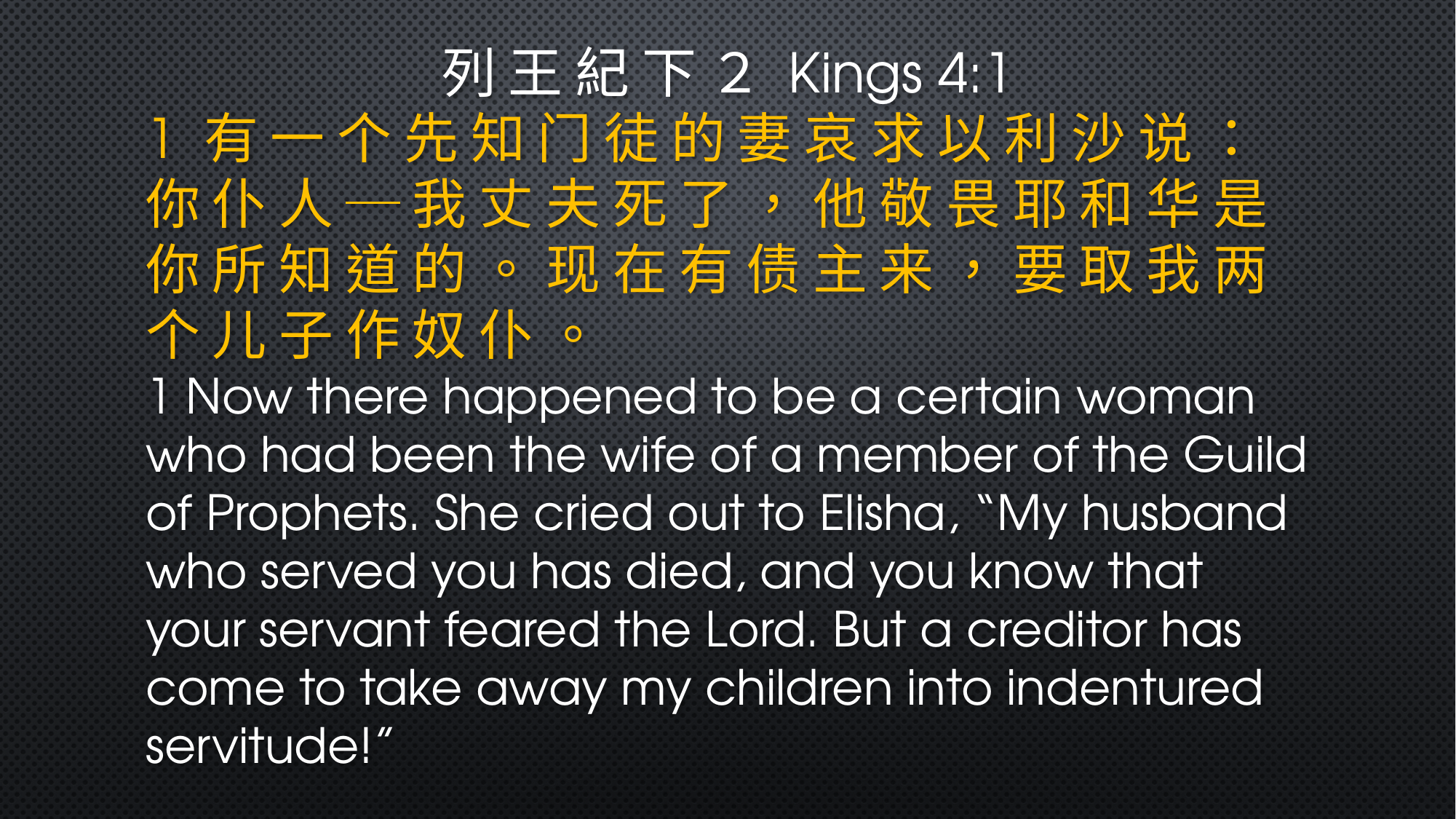

列 王 紀 下 ２ Kings 4:1
1 有 一 个 先 知 门 徒 的 妻 哀 求 以 利 沙 说 ： 你 仆 人 ─ 我 丈 夫 死 了 ， 他 敬 畏 耶 和 华 是 你 所 知 道 的 。 现 在 有 债 主 来 ， 要 取 我 两 个 儿 子 作 奴 仆 。
1 Now there happened to be a certain woman who had been the wife of a member of the Guild of Prophets. She cried out to Elisha, “My husband who served you has died, and you know that your servant feared the Lord. But a creditor has come to take away my children into indentured servitude!”